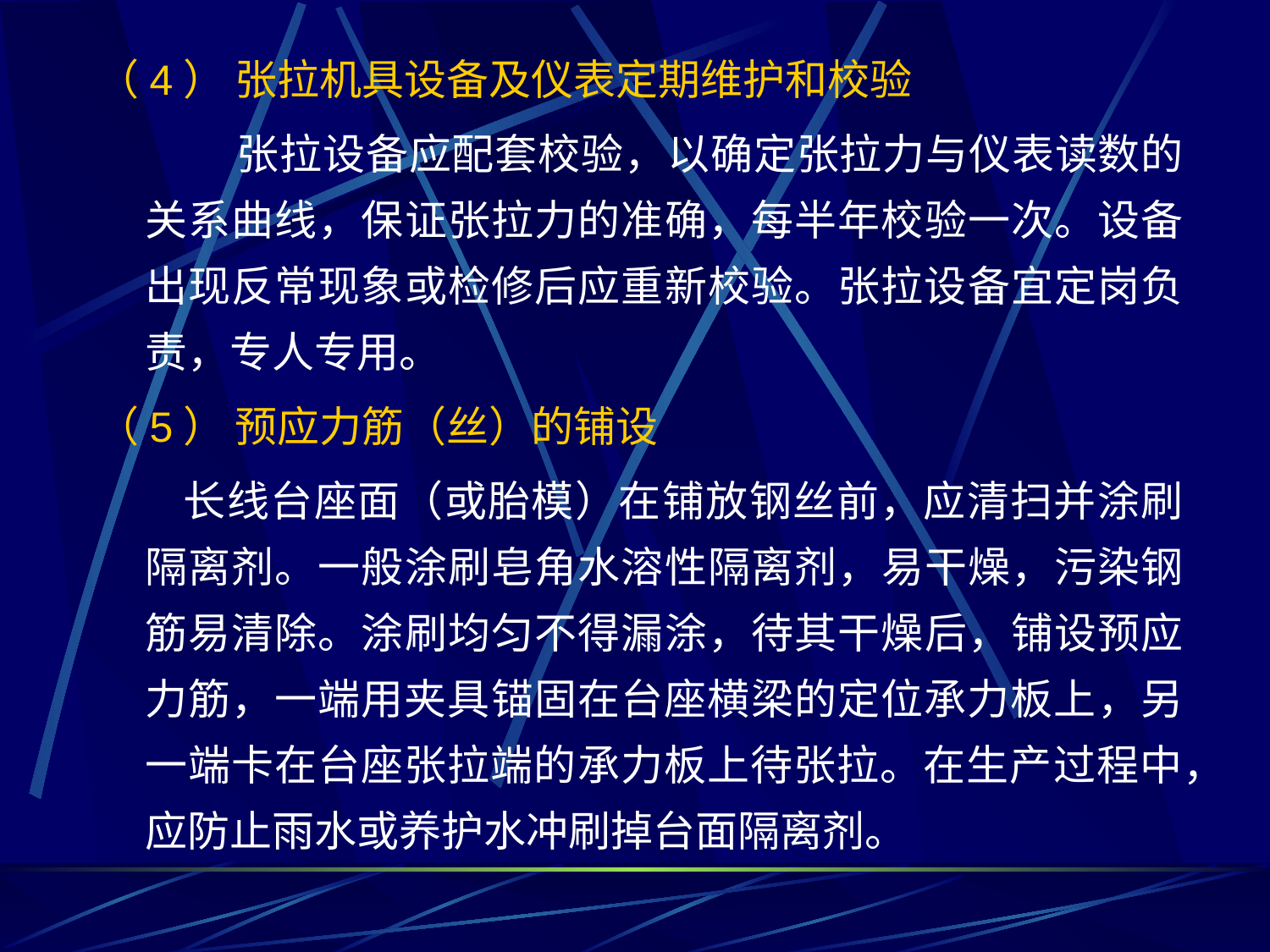

（4） 张拉机具设备及仪表定期维护和校验
　　　 张拉设备应配套校验，以确定张拉力与仪表读数的关系曲线，保证张拉力的准确，每半年校验一次。设备出现反常现象或检修后应重新校验。张拉设备宜定岗负责，专人专用。
（5） 预应力筋（丝）的铺设
       长线台座面（或胎模）在铺放钢丝前，应清扫并涂刷隔离剂。一般涂刷皂角水溶性隔离剂，易干燥，污染钢筋易清除。涂刷均匀不得漏涂，待其干燥后，铺设预应力筋，一端用夹具锚固在台座横梁的定位承力板上，另一端卡在台座张拉端的承力板上待张拉。在生产过程中，应防止雨水或养护水冲刷掉台面隔离剂。